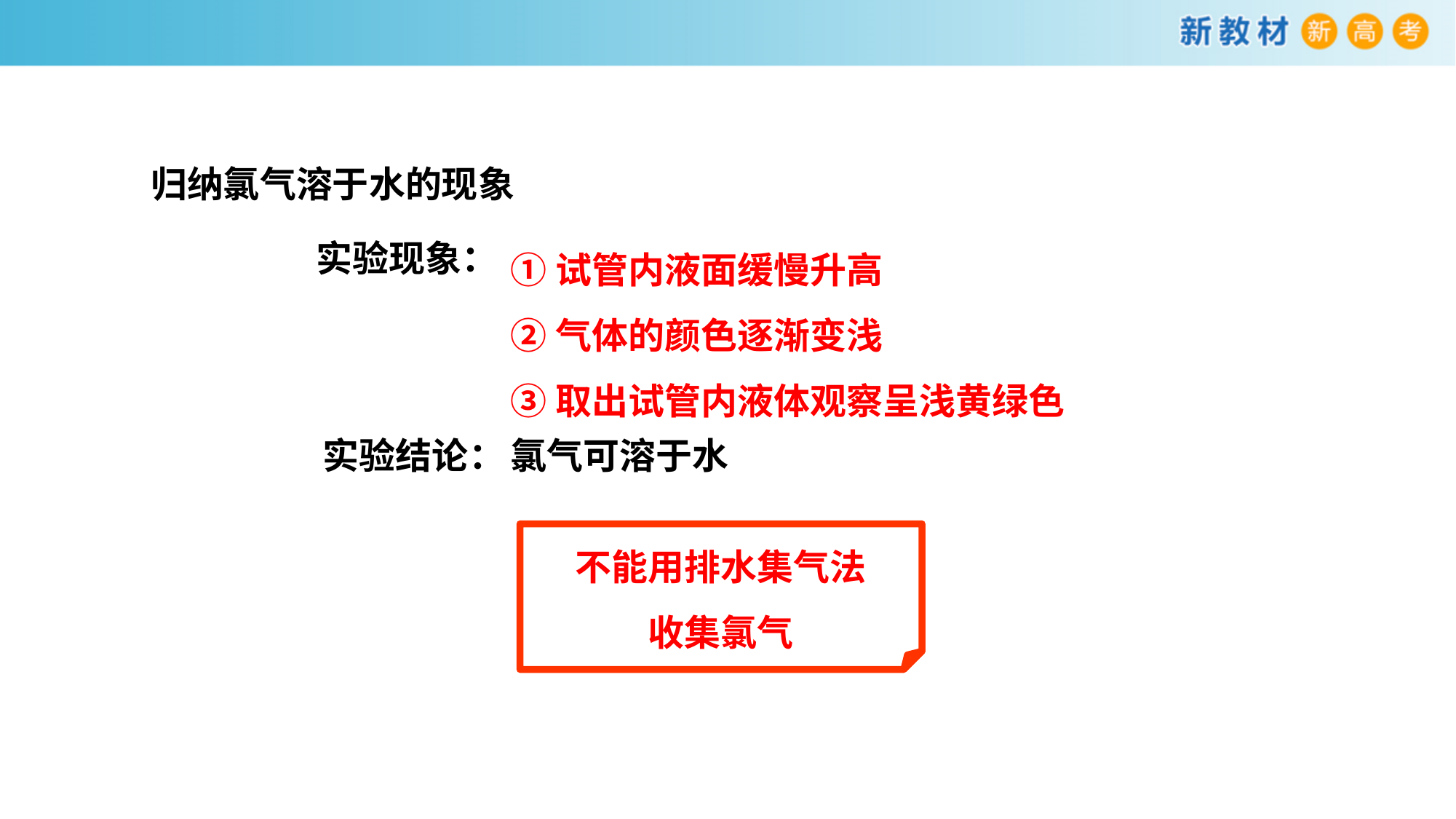

归纳氯气溶于水的现象
①试管内液面缓慢升高
②气体的颜色逐渐变浅
③取出试管内液体观察呈浅黄绿色
实验现象：
学
实验结论：
氯气可溶于水
不能用排水集气法
收集氯气